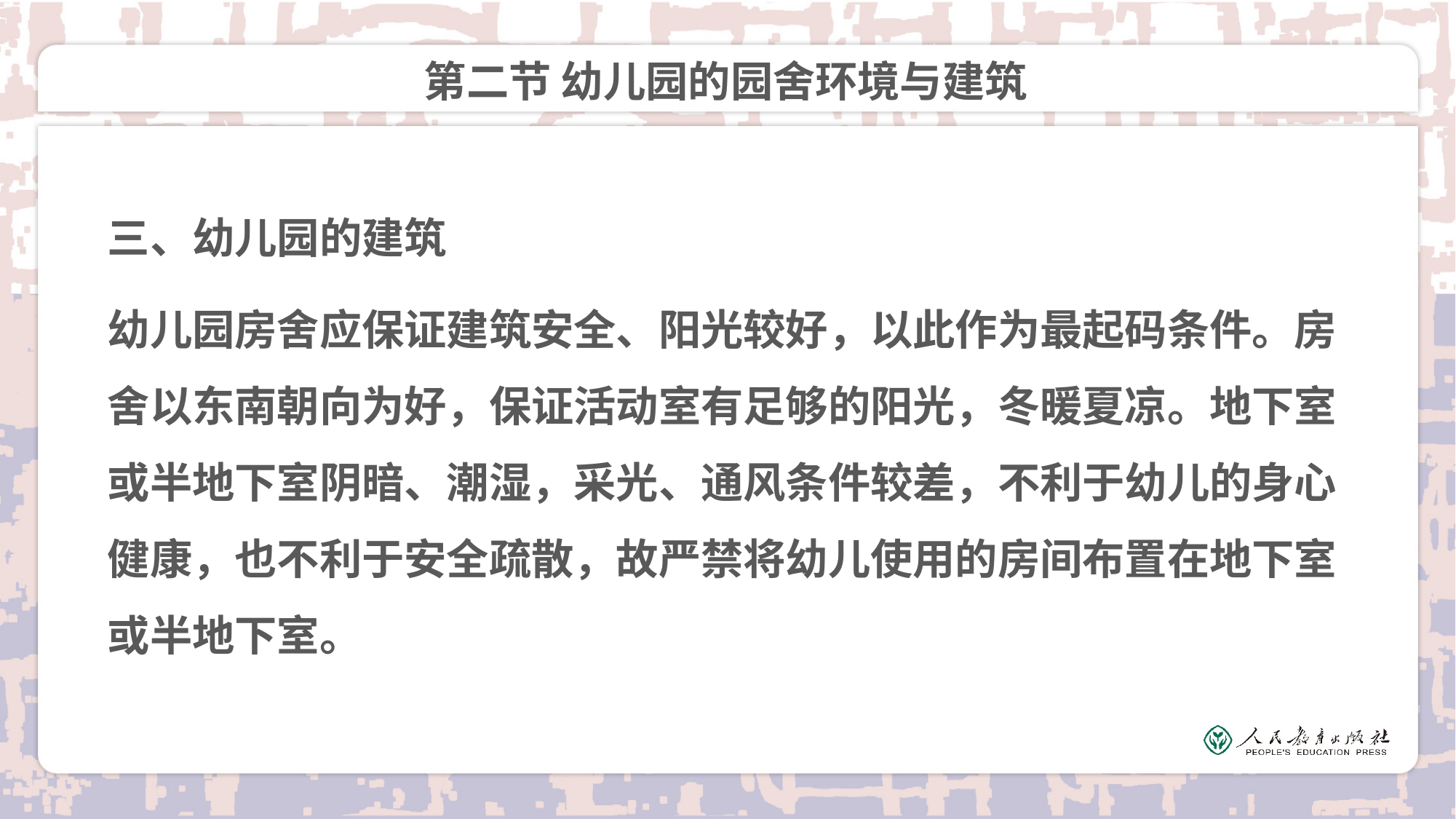

# 第二节 幼儿园的园舍环境与建筑
三、幼儿园的建筑
幼儿园房舍应保证建筑安全、阳光较好，以此作为最起码条件。房舍以东南朝向为好，保证活动室有足够的阳光，冬暖夏凉。地下室或半地下室阴暗、潮湿，采光、通风条件较差，不利于幼儿的身心健康，也不利于安全疏散，故严禁将幼儿使用的房间布置在地下室或半地下室。